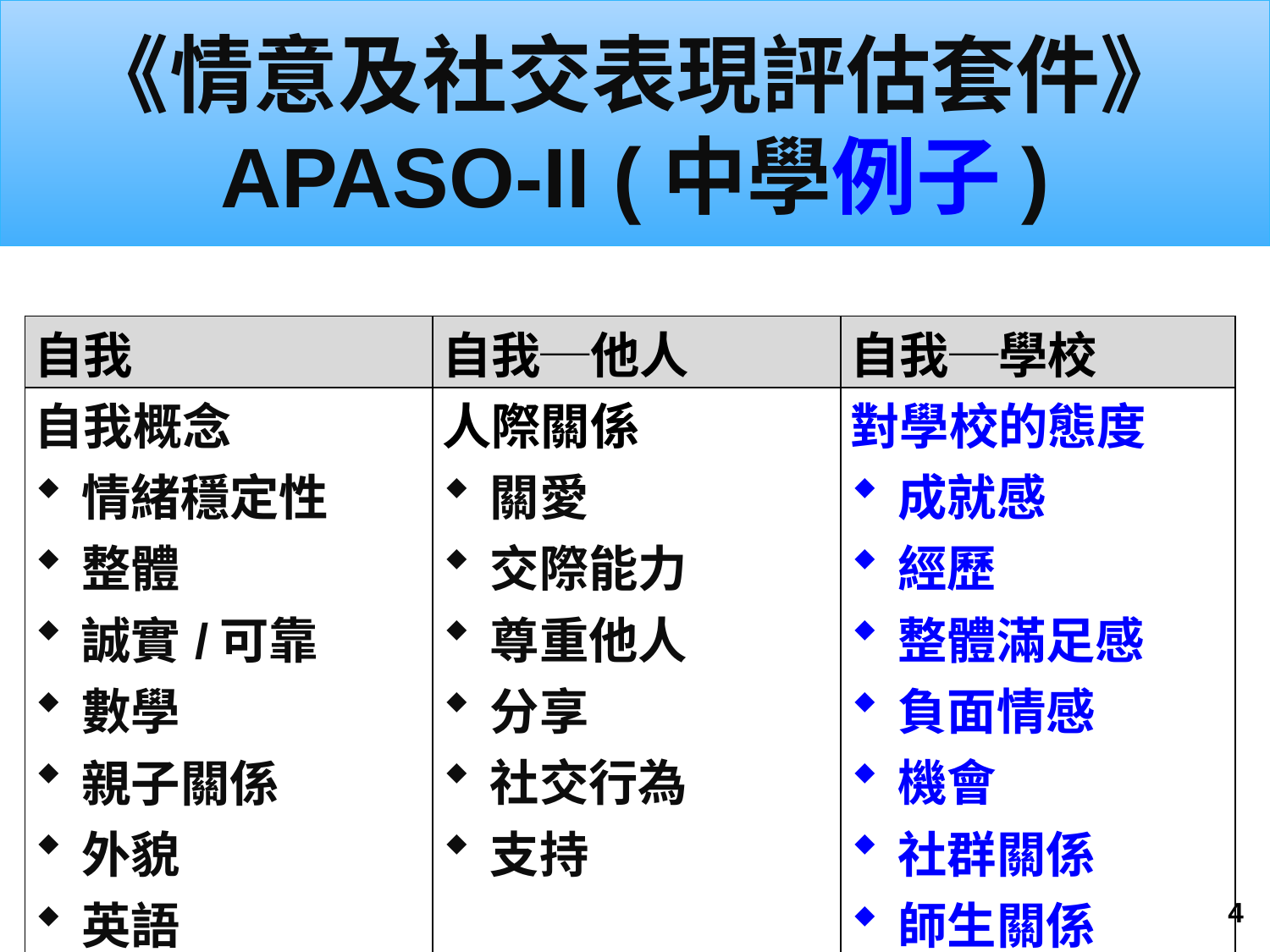

《情意及社交表現評估套件》
APASO-II (中學例子)
| 自我 | 自我─他人 | 自我─學校 |
| --- | --- | --- |
| 自我概念 | 人際關係 | 對學校的態度 |
| 情緒穩定性 | 關愛 | 成就感 |
| 整體 | 交際能力 | 經歷 |
| 誠實/可靠 | 尊重他人 | 整體滿足感 |
| 數學 | 分享 | 負面情感 |
| 親子關係 | 社交行為 | 機會 |
| 外貌 | 支持 | 社群關係 |
| 英語 |  | 師生關係 |
4